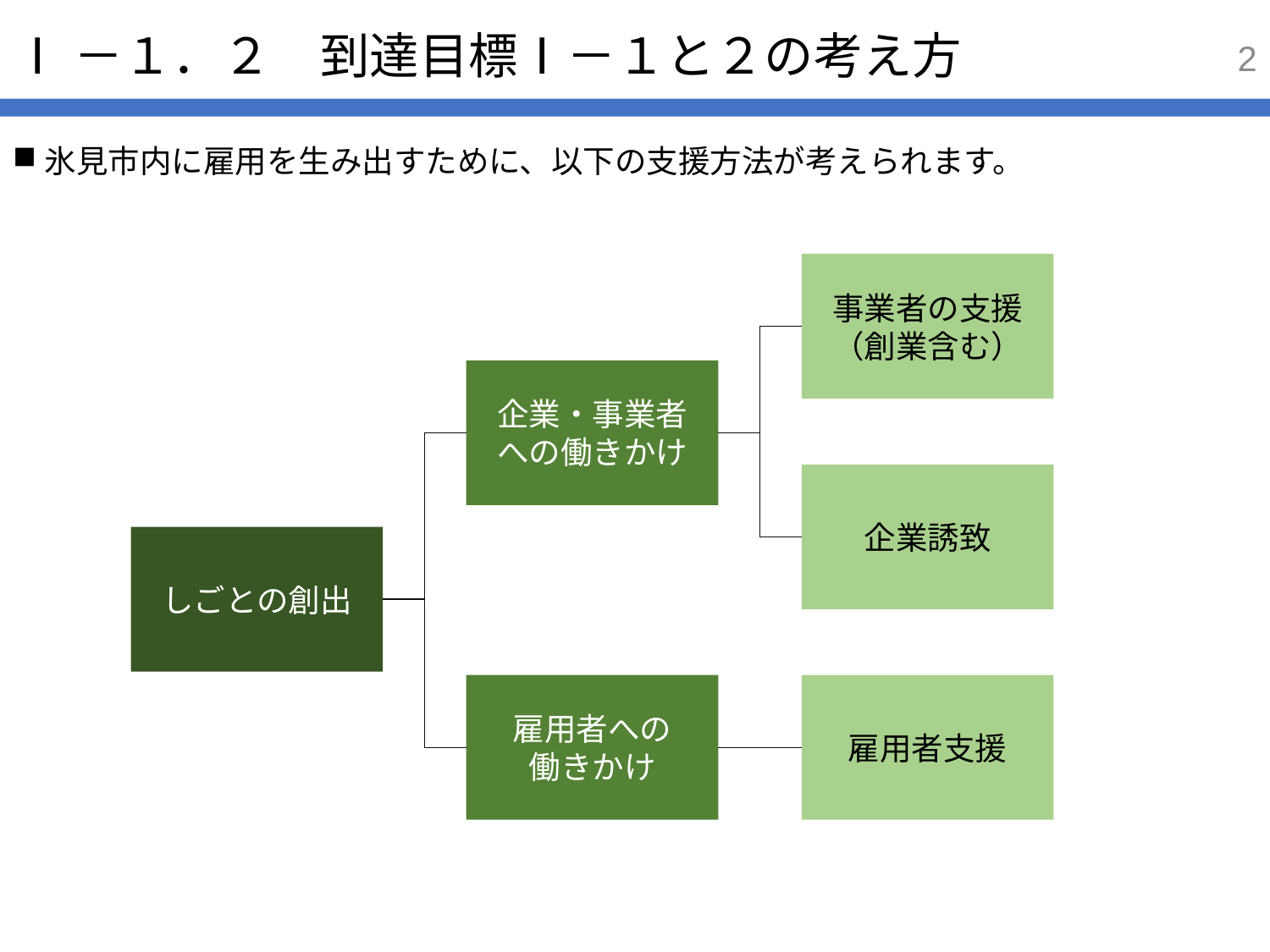

2
# Ⅰ－１．２　到達目標Ⅰ－１と２の考え方
氷見市内に雇用を生み出すために、以下の支援方法が考えられます。
事業者の支援
（創業含む）
企業・事業者
への働きかけ
企業誘致
しごとの創出
雇用者への
働きかけ
雇用者支援